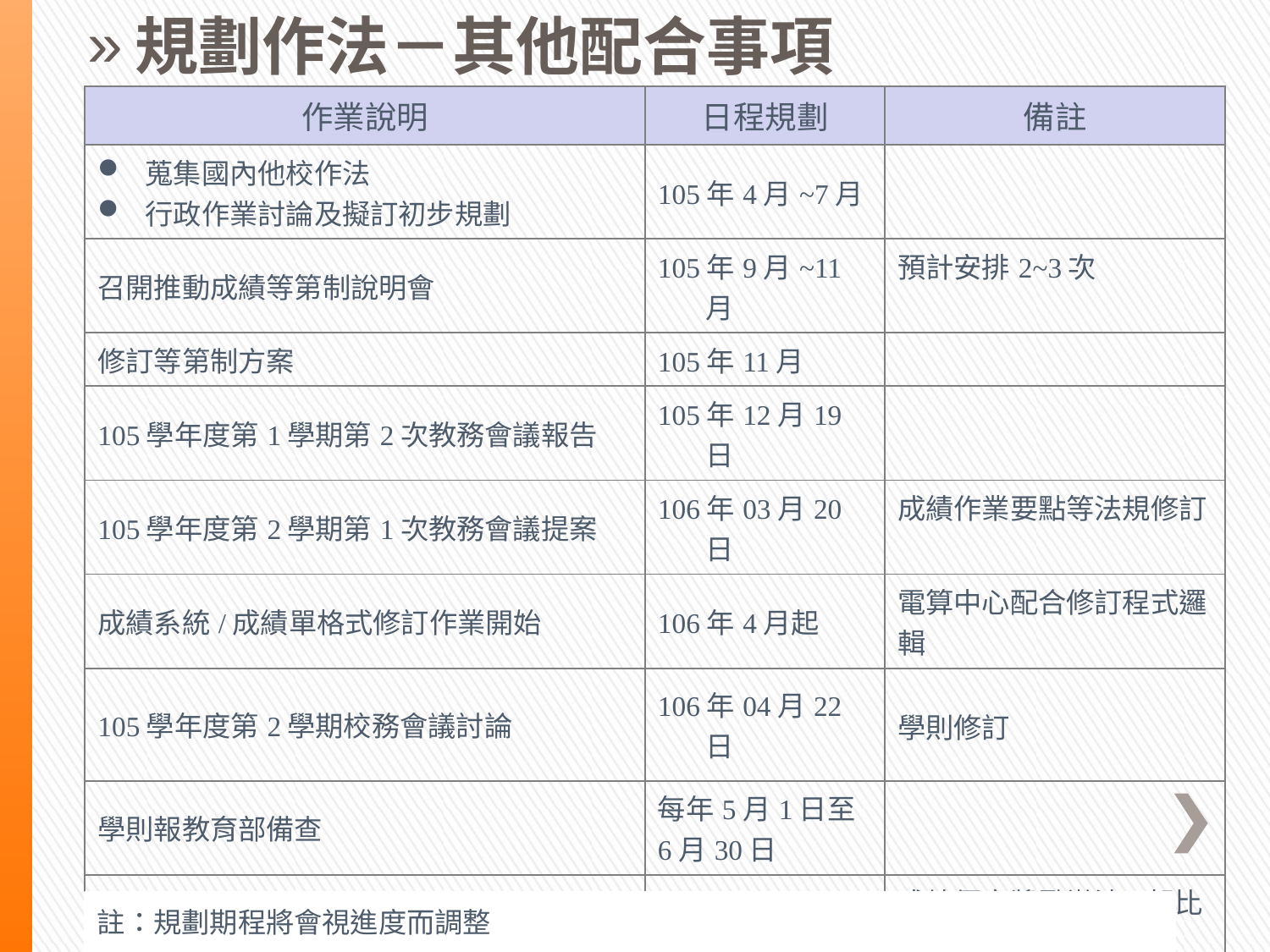

規劃作法－其他配合事項
| 作業說明 | 日程規劃 | 備註 |
| --- | --- | --- |
| 蒐集國內他校作法 行政作業討論及擬訂初步規劃 | 105年4月~7月 |  |
| 召開推動成績等第制說明會 | 105年9月~11月 | 預計安排2~3次 |
| 修訂等第制方案 | 105年11月 |  |
| 105學年度第1學期第2次教務會議報告 | 105年12月19日 |  |
| 105學年度第2學期第1次教務會議提案 | 106年03月20日 | 成績作業要點等法規修訂 |
| 成績系統/成績單格式修訂作業開始 | 106年4月起 | 電算中心配合修訂程式邏輯 |
| 105學年度第2學期校務會議討論 | 106年04月22日 | 學則修訂 |
| 學則報教育部備查 | 每年5月1日至6月30日 |  |
| 105學年度第2學期第2次教務會議提案 | 106年6月5日 | 成績優良獎勵辦法(朝比例制規劃) |
| 106學年度起實施成績評定新制 | 106年8月起 |  |
註：規劃期程將會視進度而調整